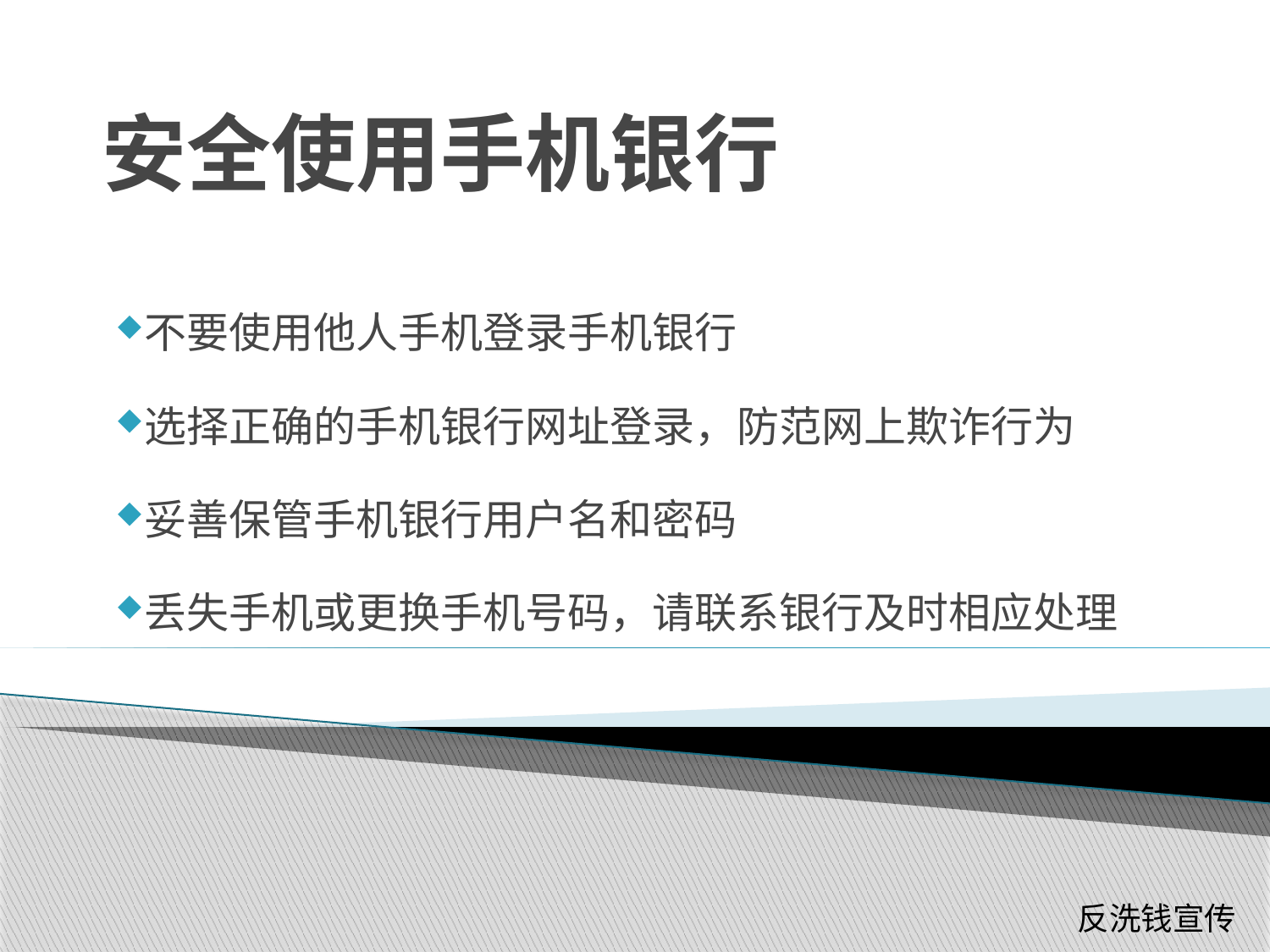

# 安全使用手机银行
不要使用他人手机登录手机银行
选择正确的手机银行网址登录，防范网上欺诈行为
妥善保管手机银行用户名和密码
丢失手机或更换手机号码，请联系银行及时相应处理
反洗钱宣传